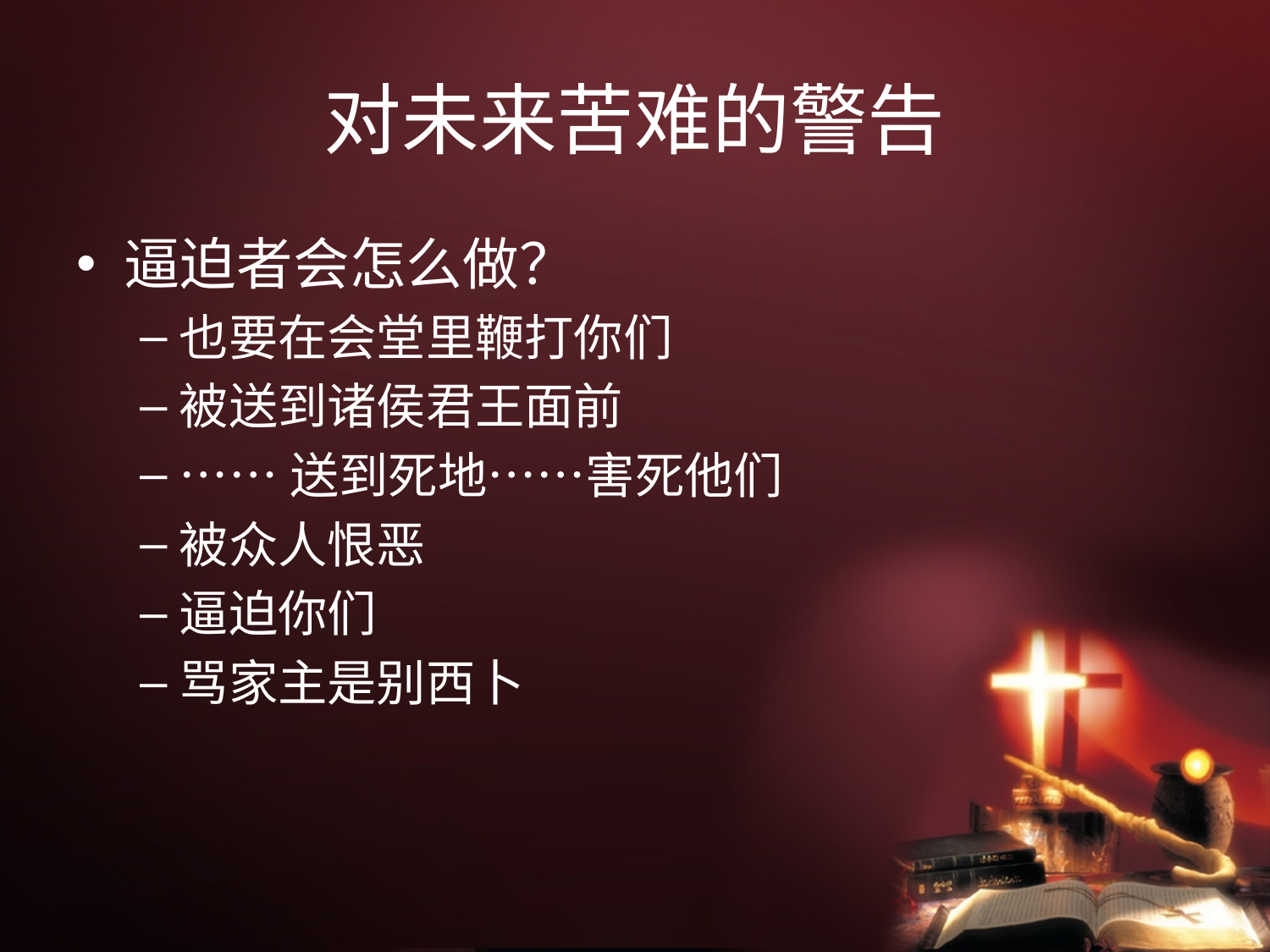

# 对未来苦难的警告
逼迫者会怎么做？
也要在会堂里鞭打你们
被送到诸侯君王面前
……送到死地……害死他们
被众人恨恶
逼迫你们
骂家主是别西卜